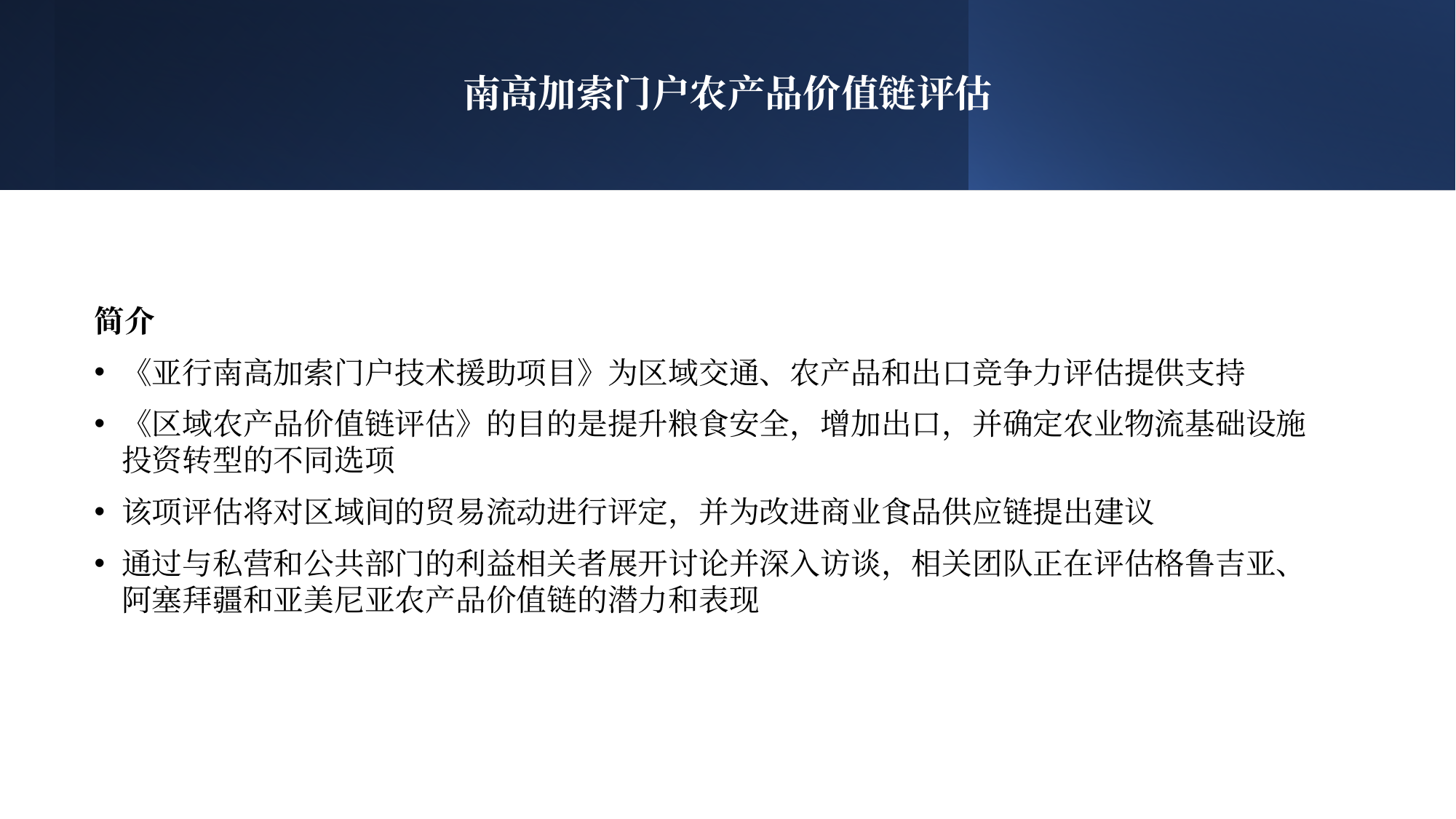

# 南高加索门户农产品价值链评估
简介
《亚行南高加索门户技术援助项目》为区域交通、农产品和出口竞争力评估提供支持
《区域农产品价值链评估》的目的是提升粮食安全，增加出口，并确定农业物流基础设施投资转型的不同选项
该项评估将对区域间的贸易流动进行评定，并为改进商业食品供应链提出建议
通过与私营和公共部门的利益相关者展开讨论并深入访谈，相关团队正在评估格鲁吉亚、阿塞拜疆和亚美尼亚农产品价值链的潜力和表现